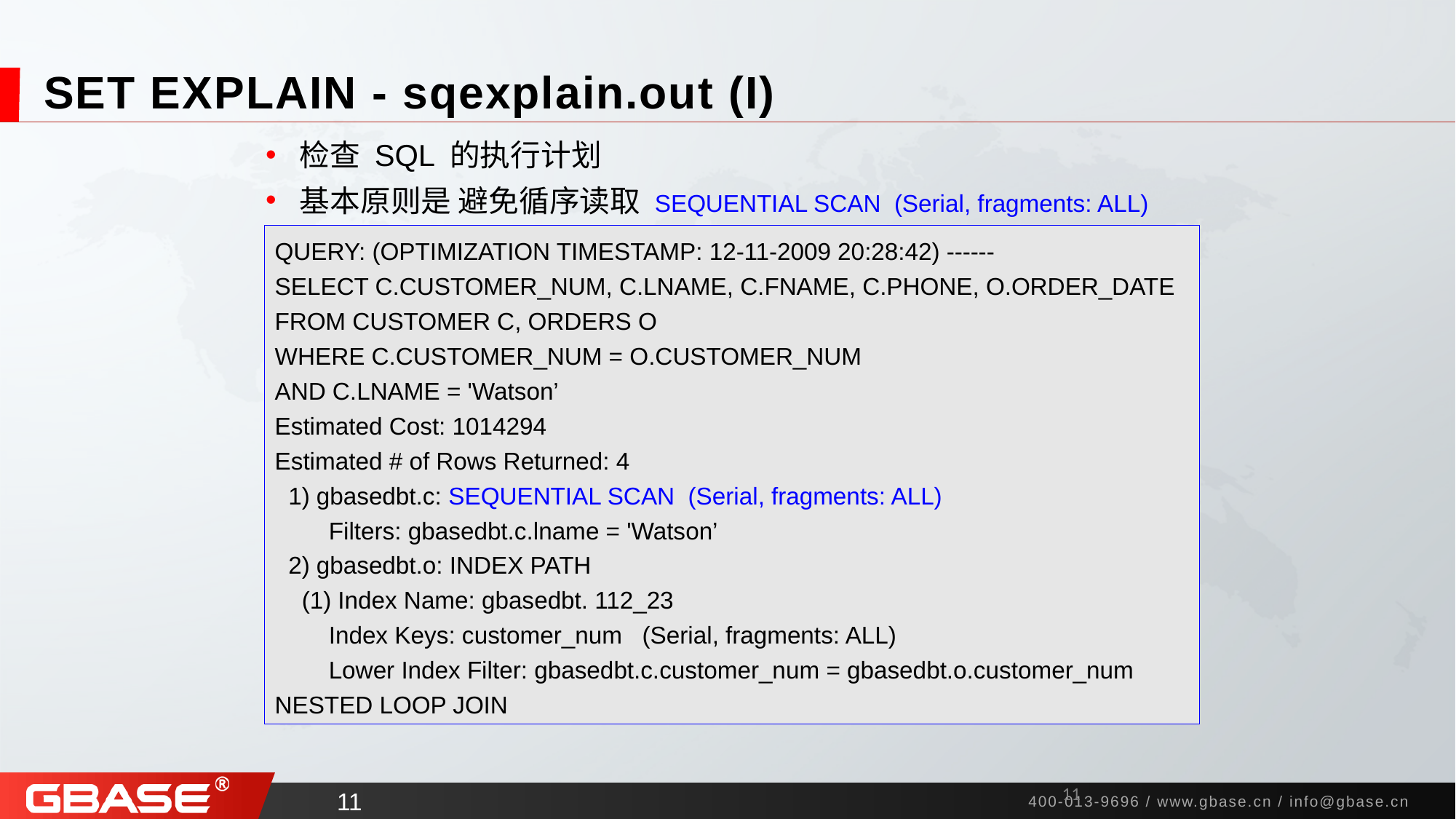

# SET EXPLAIN - sqexplain.out (I)
检查 SQL 的执行计划
基本原则是 避免循序读取 SEQUENTIAL SCAN  (Serial, fragments: ALL)

QUERY: (OPTIMIZATION TIMESTAMP: 12-11-2009 20:28:42) ------
SELECT C.CUSTOMER_NUM, C.LNAME, C.FNAME, C.PHONE, O.ORDER_DATE
FROM CUSTOMER C, ORDERS O
WHERE C.CUSTOMER_NUM = O.CUSTOMER_NUM
AND C.LNAME = 'Watson’
Estimated Cost: 1014294
Estimated # of Rows Returned: 4
  1) gbasedbt.c: SEQUENTIAL SCAN  (Serial, fragments: ALL)
        Filters: gbasedbt.c.lname = 'Watson’
  2) gbasedbt.o: INDEX PATH
    (1) Index Name: gbasedbt. 112_23
        Index Keys: customer_num   (Serial, fragments: ALL)
        Lower Index Filter: gbasedbt.c.customer_num = gbasedbt.o.customer_num
NESTED LOOP JOIN
11